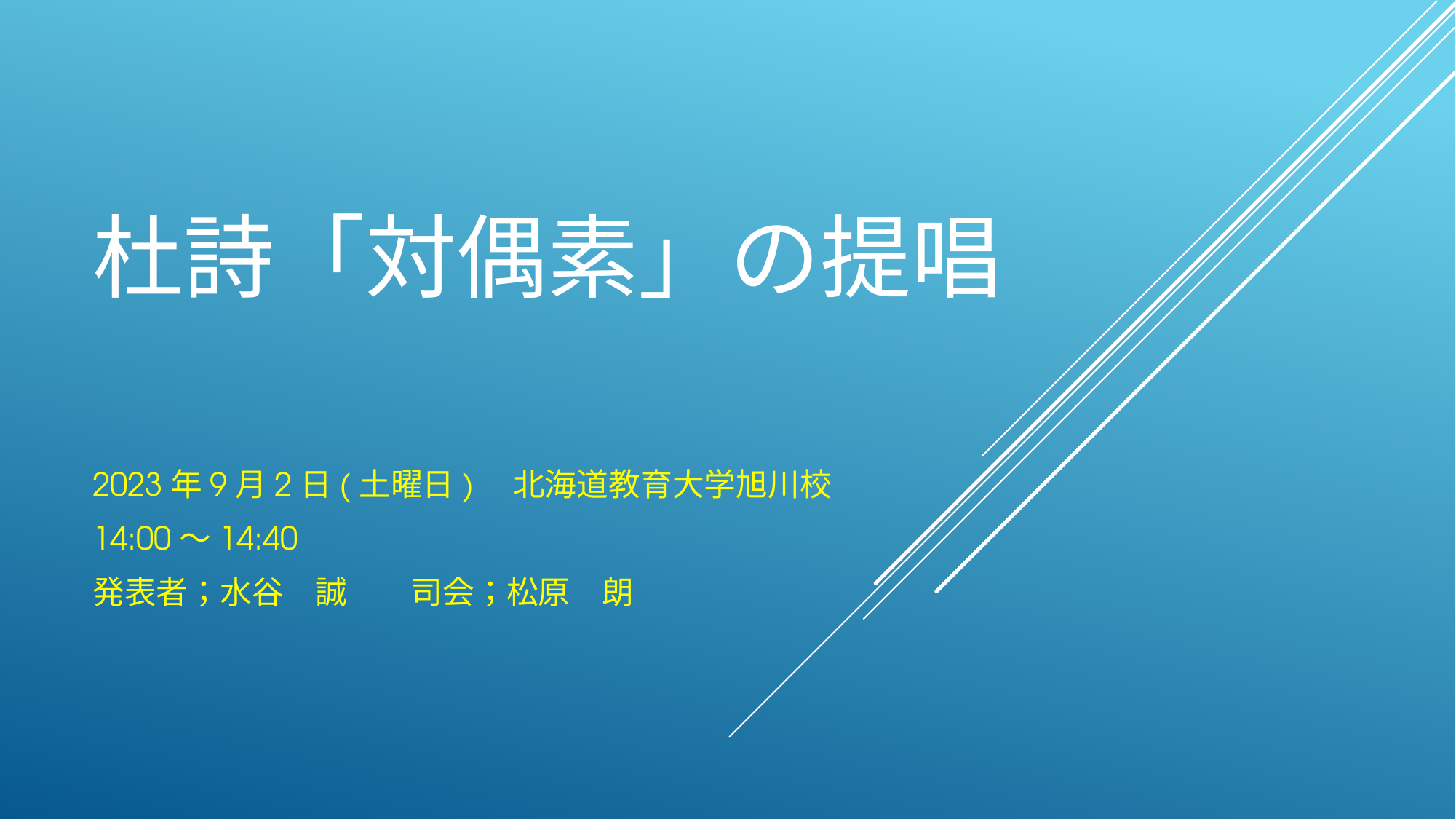

# 杜詩「対偶素」の提唱
2023年9月2日(土曜日)　北海道教育大学旭川校
14:00～14:40
発表者；水谷　誠　　司会；松原　朗